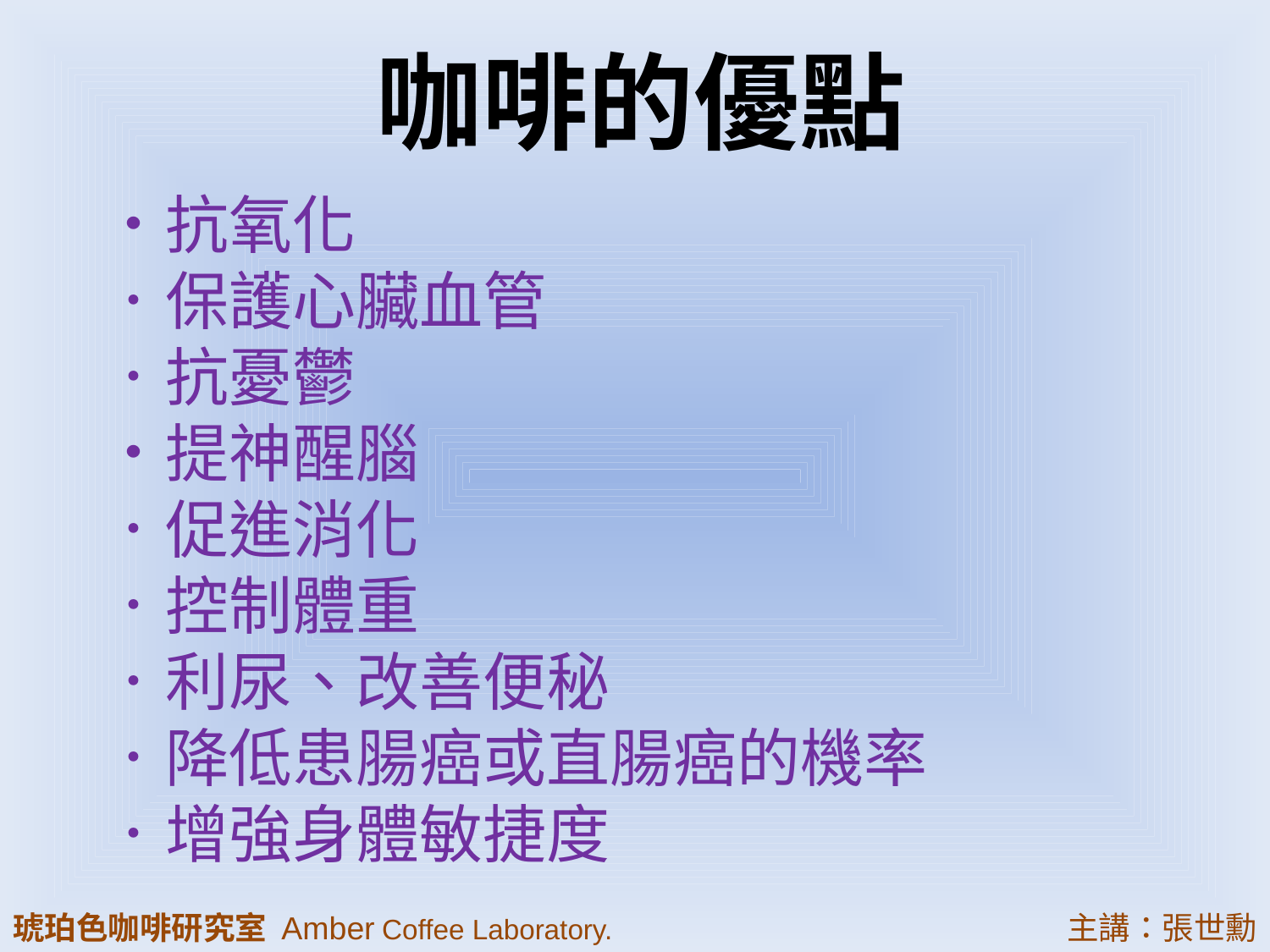

# 咖啡的優點
．抗氧化
．保護心臟血管
．抗憂鬱
．提神醒腦
．促進消化
．控制體重
．利尿、改善便秘
．降低患腸癌或直腸癌的機率
．增強身體敏捷度

琥珀色咖啡研究室 Amber Coffee Laboratory.
主講：張世勳